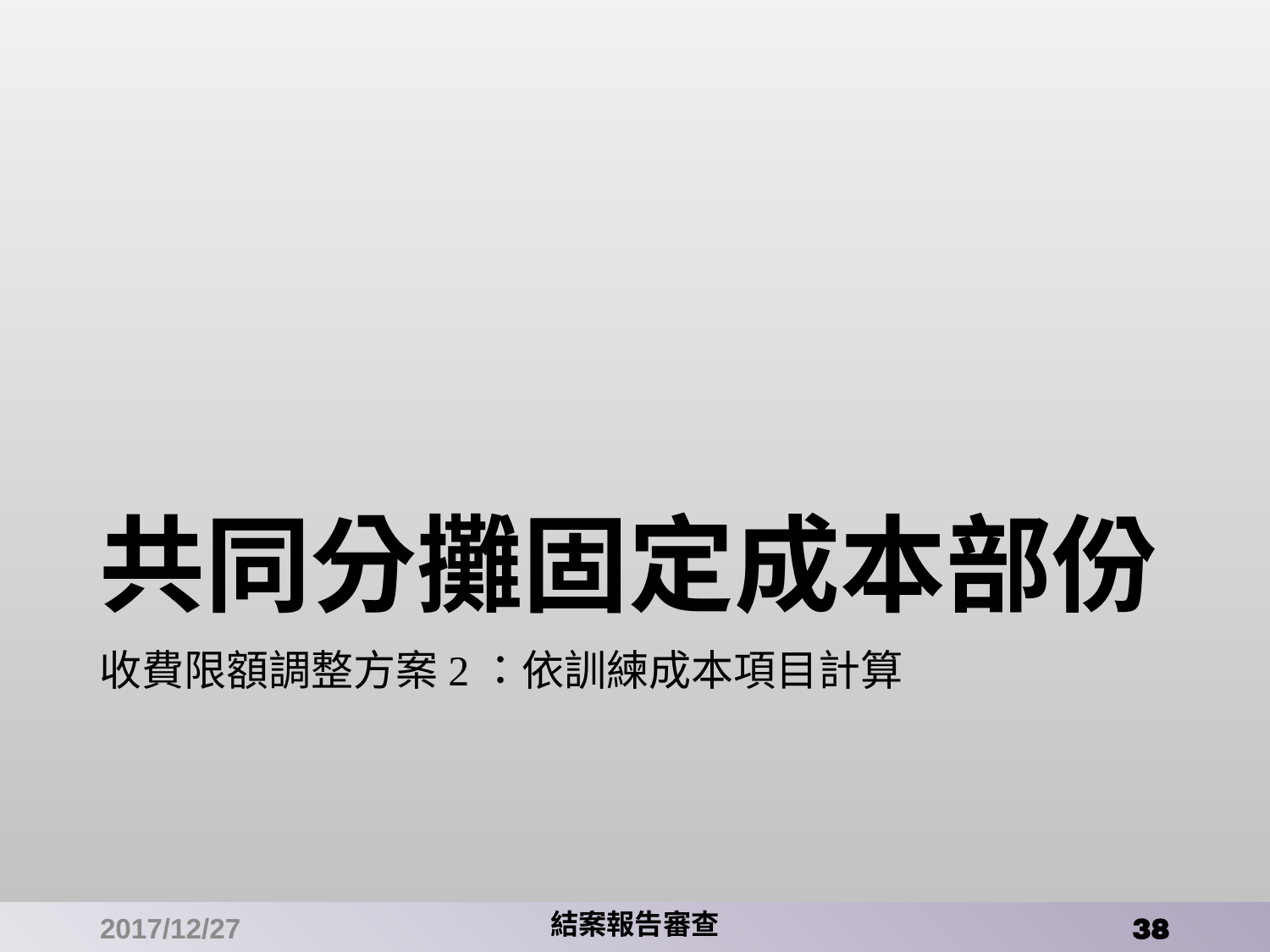

# 共同分攤固定成本部份
收費限額調整方案2：依訓練成本項目計算

2017/12/27
結案報告審查
38